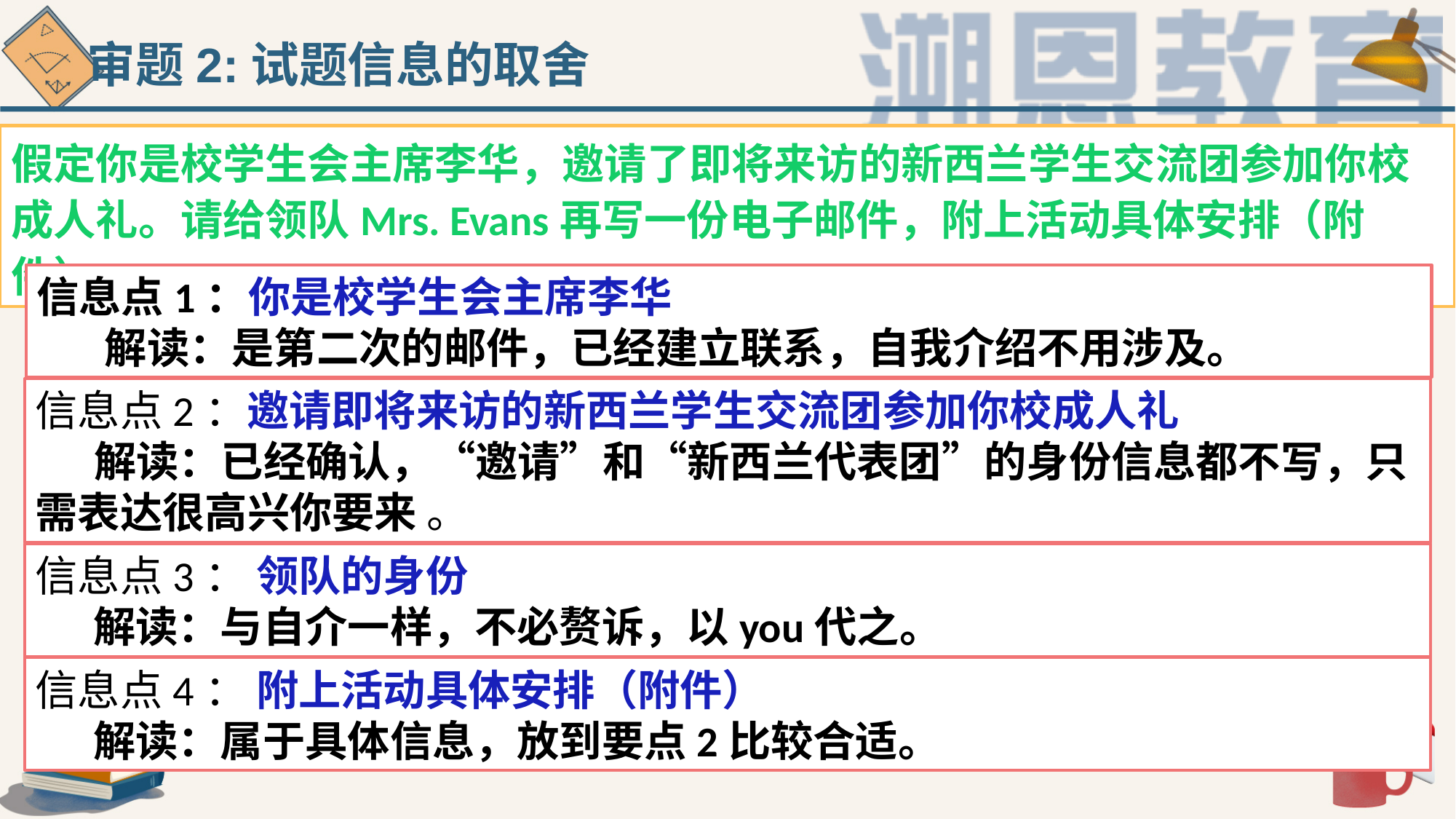

审题2:试题信息的取舍

假定你是校学生会主席李华，邀请了即将来访的新西兰学生交流团参加你校成人礼。请给领队Mrs. Evans再写一份电子邮件，附上活动具体安排（附件）。
信息点1：你是校学生会主席李华
      解读：是第二次的邮件，已经建立联系，自我介绍不用涉及。
信息点2：邀请即将来访的新西兰学生交流团参加你校成人礼
     解读：已经确认，“邀请”和“新西兰代表团”的身份信息都不写，只需表达很高兴你要来 。
信息点3： 领队的身份
     解读：与自介一样，不必赘诉，以you代之。
信息点4： 附上活动具体安排（附件）
     解读：属于具体信息，放到要点2比较合适。